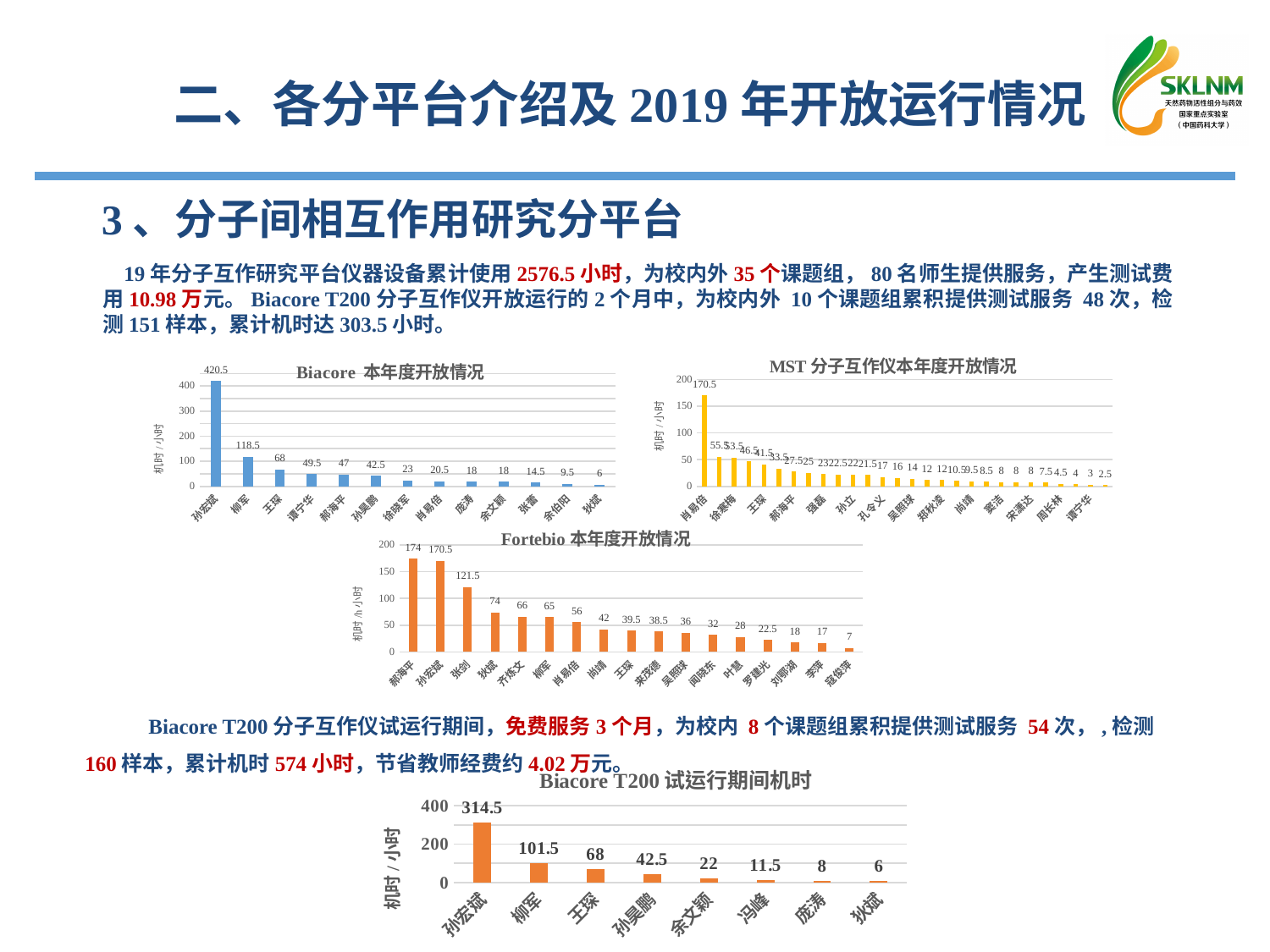

二、各分平台介绍及2019年开放运行情况
3、分子间相互作用研究分平台

    19年分子互作研究平台仪器设备累计使用2576.5小时，为校内外35个课题组，80名师生提供服务，产生测试费用10.98万元。Biacore T200分子互作仪开放运行的2个月中，为校内外 10个课题组累积提供测试服务 48次，检测151样本，累计机时达303.5小时。

### Chart: MST分子互作仪本年度开放情况

| Category |  |
|---|---|
| 肖易倍 | 170.5 |
| 徐晓军 | 55.5 |
| 徐寒梅 | 53.5 |
| 寇俊萍 | 46.5 |
| 王琛 | 41.5 |
| 柳军 | 33.5 |
| 郝海平 | 27.5 |
| 田浤 | 25.0 |
| 强磊 | 23.0 |
| 郭青龙 | 22.5 |
| 孙立 | 22.0 |
| 李萍 | 21.5 |
| 孔令义 | 17.0 |
| 陈莉 | 16.0 |
| 吴照球 | 14.0 |
| 南农-顾金燕 | 12.0 |
| 郑秋凌 | 12.0 |
| 江经纬 | 10.5 |
| 尚靖 | 9.5 |
| 陆美玲 | 8.5 |
| 窦洁 | 8.0 |
| 南大-华子春 | 8.0 |
| 宋潇达 | 8.0 |
| 陈依军 | 7.5 |
| 周长林 | 4.5 |
| 南中医-谭仁祥 | 4.0 |
| 谭宁华 | 3.0 |
| 肖衔宇 | 2.5 |

### Chart: Biacore 本年度开放情况

| Category |  |
|---|---|
| 孙宏斌 | 420.5 |
| 柳军 | 118.5 |
| 王琛 | 68.0 |
| 谭宁华 | 49.5 |
| 郝海平 | 47.0 |
| 孙昊鹏 | 42.5 |
| 徐晓军 | 23.0 |
| 肖易倍 | 20.5 |
| 庞涛 | 18.0 |
| 余文颖 | 18.0 |
| 张蕾 | 14.5 |
| 余伯阳 | 9.5 |
| 狄斌 | 6.0 |

### Chart: Fortebio本年度开放情况

| Category |  |
|---|---|
| 郝海平 | 174.0 |
| 孙宏斌 | 170.5 |
| 张剑 | 121.5 |
| 狄斌 | 74.0 |
| 齐炼文 | 66.0 |
| 柳军 | 65.0 |
| 肖易倍 | 56.0 |
| 尚靖 | 42.0 |
| 王琛 | 39.5 |
| 来茂德 | 38.5 |
| 吴照球 | 36.0 |
| 闻晓东 | 32.0 |
| 叶慧 | 28.0 |
| 罗建光 | 22.5 |
| 刘鄂湖 | 18.0 |
| 李萍 | 17.0 |
| 寇俊萍 | 7.0 |
Biacore T200分子互作仪试运行期间，免费服务3个月，为校内 8个课题组累积提供测试服务 54次，,检测160样本，累计机时574小时，节省教师经费约4.02万元。

### Chart: Biacore T200试运行期间机时

| Category |  |
|---|---|
| 孙宏斌 | 314.5 |
| 柳军 | 101.5 |
| 王琛 | 68.0 |
| 孙昊鹏 | 42.5 |
| 余文颖 | 22.0 |
| 冯峰 | 11.5 |
| 庞涛 | 8.0 |
| 狄斌 | 6.0 |